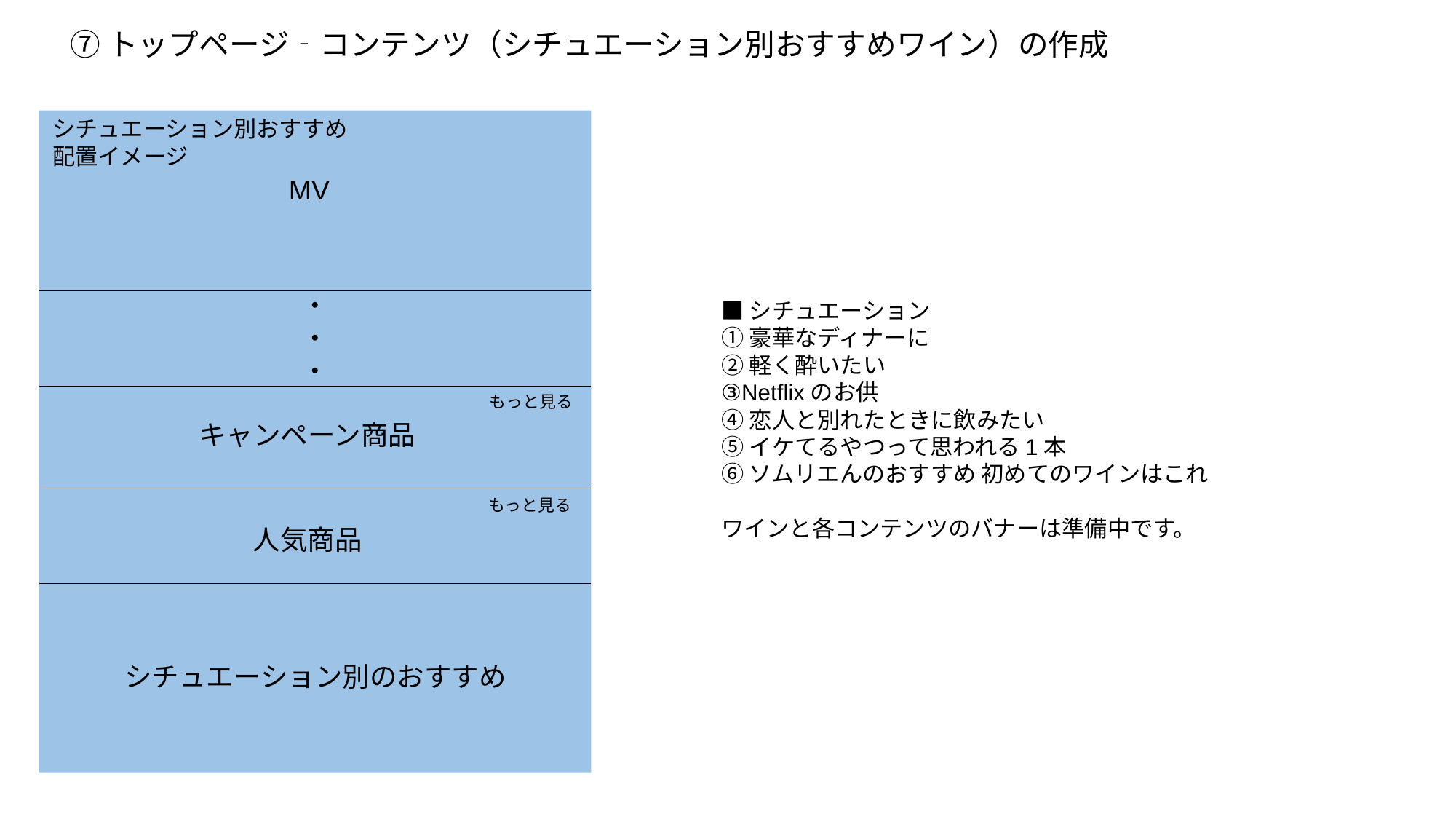

⑦トップページ‐コンテンツ（シチュエーション別おすすめワイン）の作成
シチュエーション別おすすめ配置イメージ

MV
・
・
・
■シチュエーション
①豪華なディナーに
②軽く酔いたい
③Netflixのお供
④恋人と別れたときに飲みたい
⑤イケてるやつって思われる1本
⑥ソムリエんのおすすめ 初めてのワインはこれ

ワインと各コンテンツのバナーは準備中です。
もっと見る
キャンペーン商品
もっと見る
人気商品
シチュエーション別のおすすめ